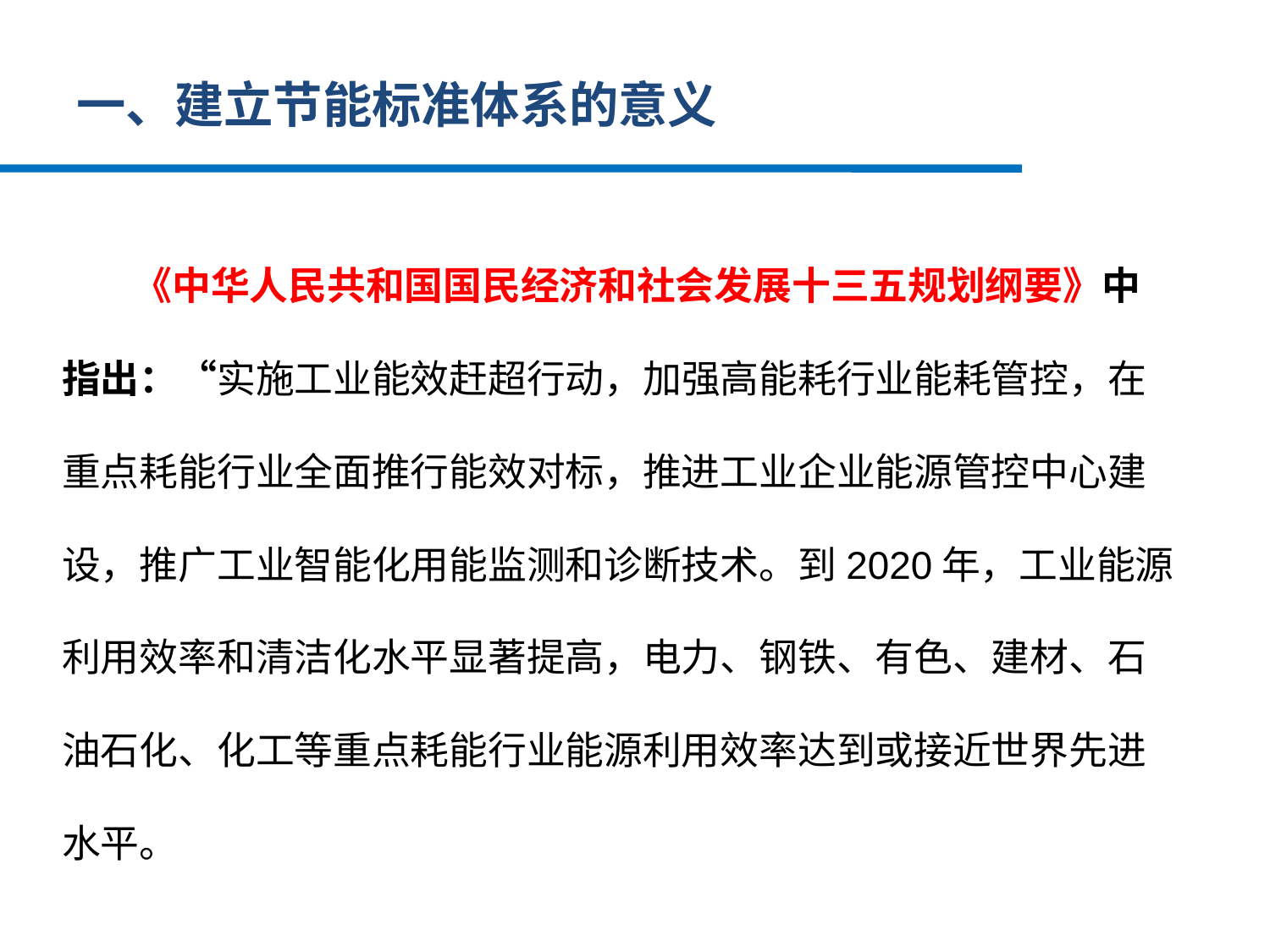

# 一、建立节能标准体系的意义
       《中华人民共和国国民经济和社会发展十三五规划纲要》中指出：“实施工业能效赶超行动，加强高能耗行业能耗管控，在重点耗能行业全面推行能效对标，推进工业企业能源管控中心建设，推广工业智能化用能监测和诊断技术。到2020年，工业能源利用效率和清洁化水平显著提高，电力、钢铁、有色、建材、石油石化、化工等重点耗能行业能源利用效率达到或接近世界先进水平。